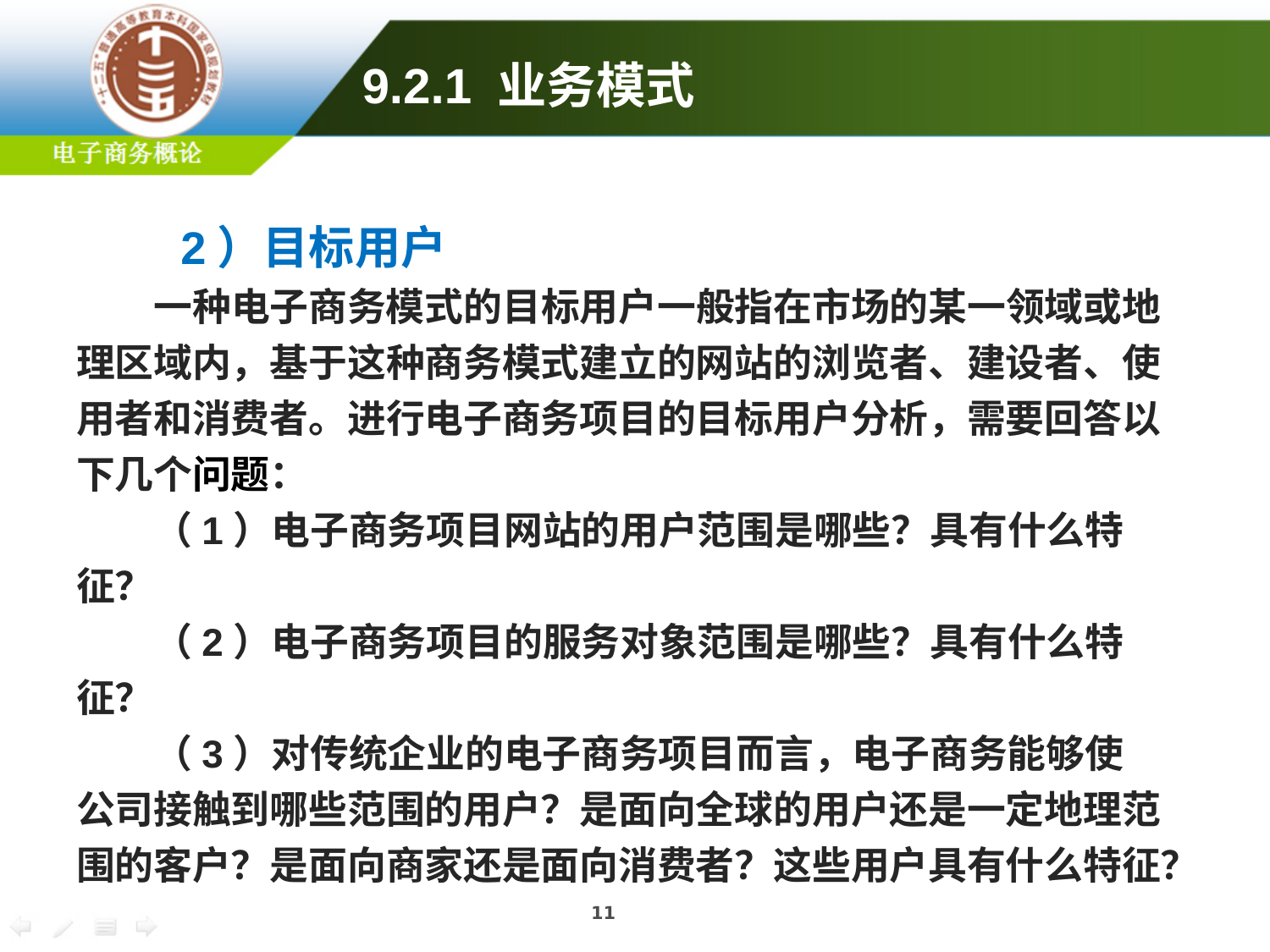

9.2.1 业务模式
 2）目标用户
一种电子商务模式的目标用户一般指在市场的某一领域或地理区域内，基于这种商务模式建立的网站的浏览者、建设者、使用者和消费者。进行电子商务项目的目标用户分析，需要回答以下几个问题：
（1）电子商务项目网站的用户范围是哪些？具有什么特征？
（2）电子商务项目的服务对象范围是哪些？具有什么特征？
（3）对传统企业的电子商务项目而言，电子商务能够使公司接触到哪些范围的用户？是面向全球的用户还是一定地理范围的客户？是面向商家还是面向消费者？这些用户具有什么特征？

11